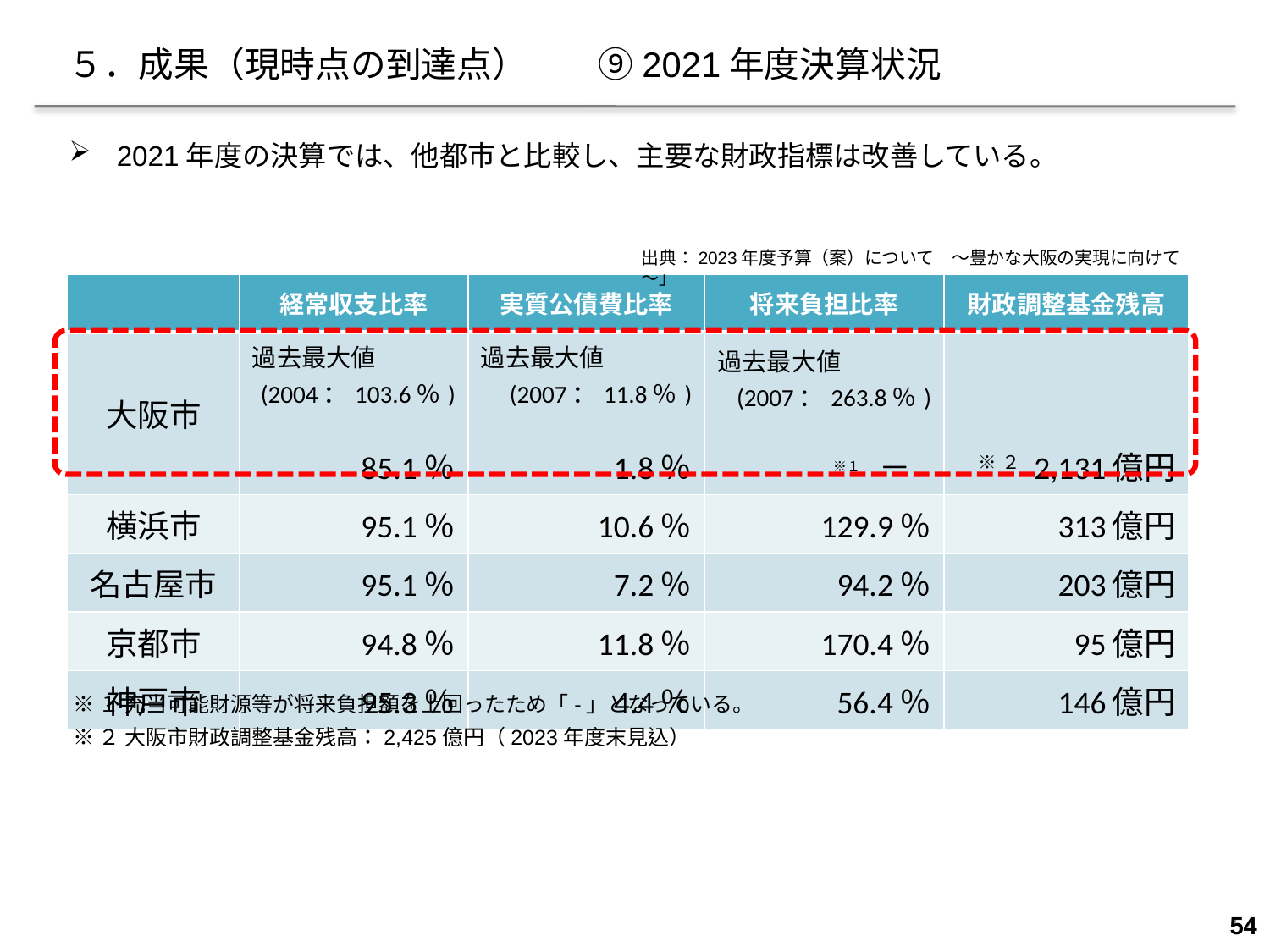

５．成果（現時点の到達点）　　⑨2021年度決算状況
2021年度の決算では、他都市と比較し、主要な財政指標は改善している。
出典：2023年度予算（案）について　～豊かな大阪の実現に向けて～」
|  | 経常収支比率 | 実質公債費比率 | 将来負担比率 | 財政調整基金残高 |
| --- | --- | --- | --- | --- |
| 大阪市 | 過去最大値 (2004：103.6％) 85.1％ | 過去最大値 (2007：11.8％) 1.8％ | 過去最大値 (2007：263.8％) 　　　※１　－ | ※２ 2,131億円 |
| 横浜市 | 95.1％ | 10.6％ | 129.9％ | 313億円 |
| 名古屋市 | 95.1％ | 7.2％ | 94.2％ | 203億円 |
| 京都市 | 94.8％ | 11.8％ | 170.4％ | 95億円 |
| 神戸市 | 95.3％ | 4.4％ | 56.4％ | 146億円 |

※１ 充当可能財源等が将来負担額を上回ったため「-」となっている。
※２ 大阪市財政調整基金残高：2,425億円（2023年度末見込）
54
54